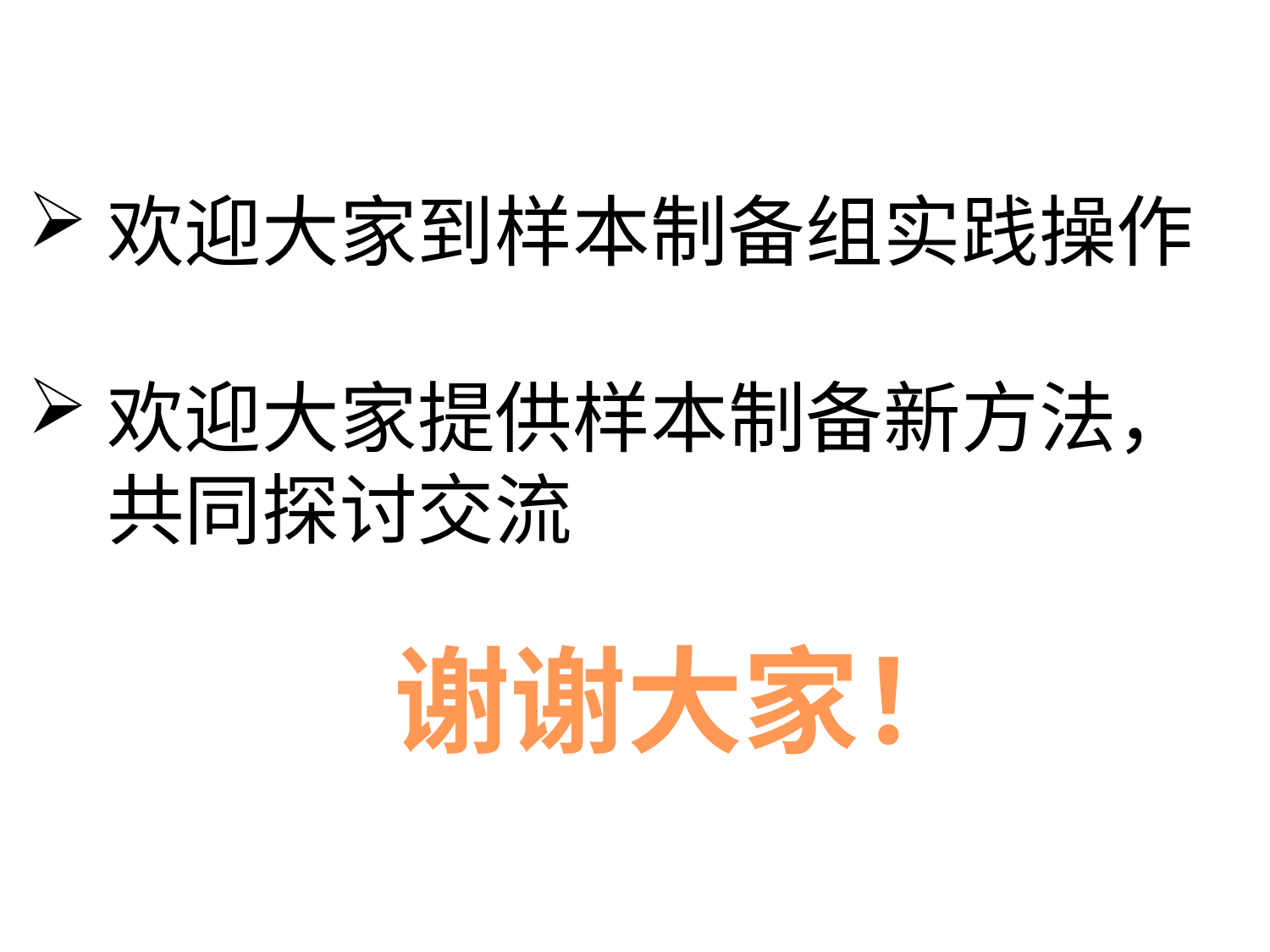

欢迎大家到样本制备组实践操作

欢迎大家提供样本制备新方法，共同探讨交流
谢谢大家！